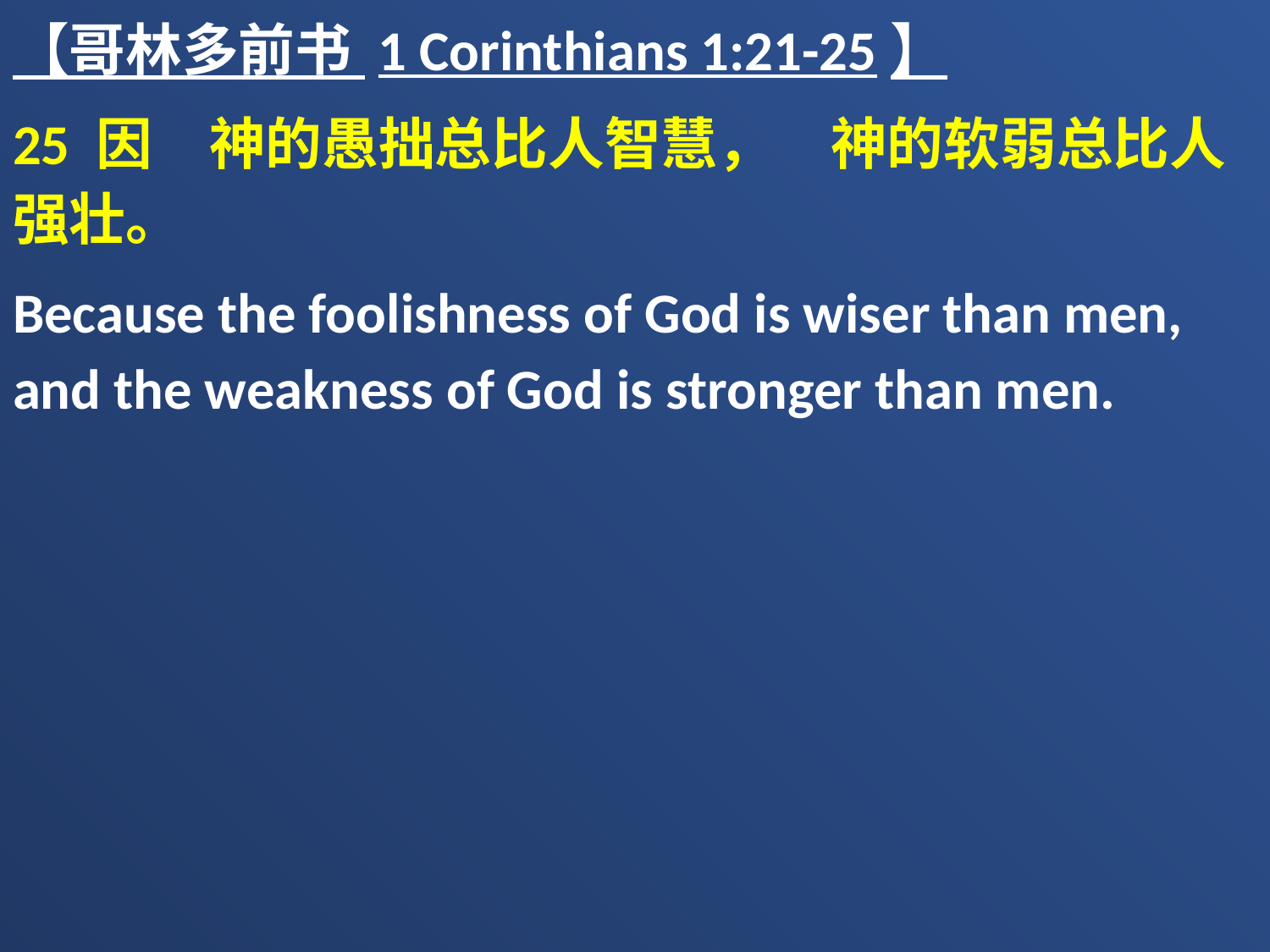

【哥林多前书 1 Corinthians 1:21-25】
25 因　神的愚拙总比人智慧，　神的软弱总比人强壮。
Because the foolishness of God is wiser than men, and the weakness of God is stronger than men.